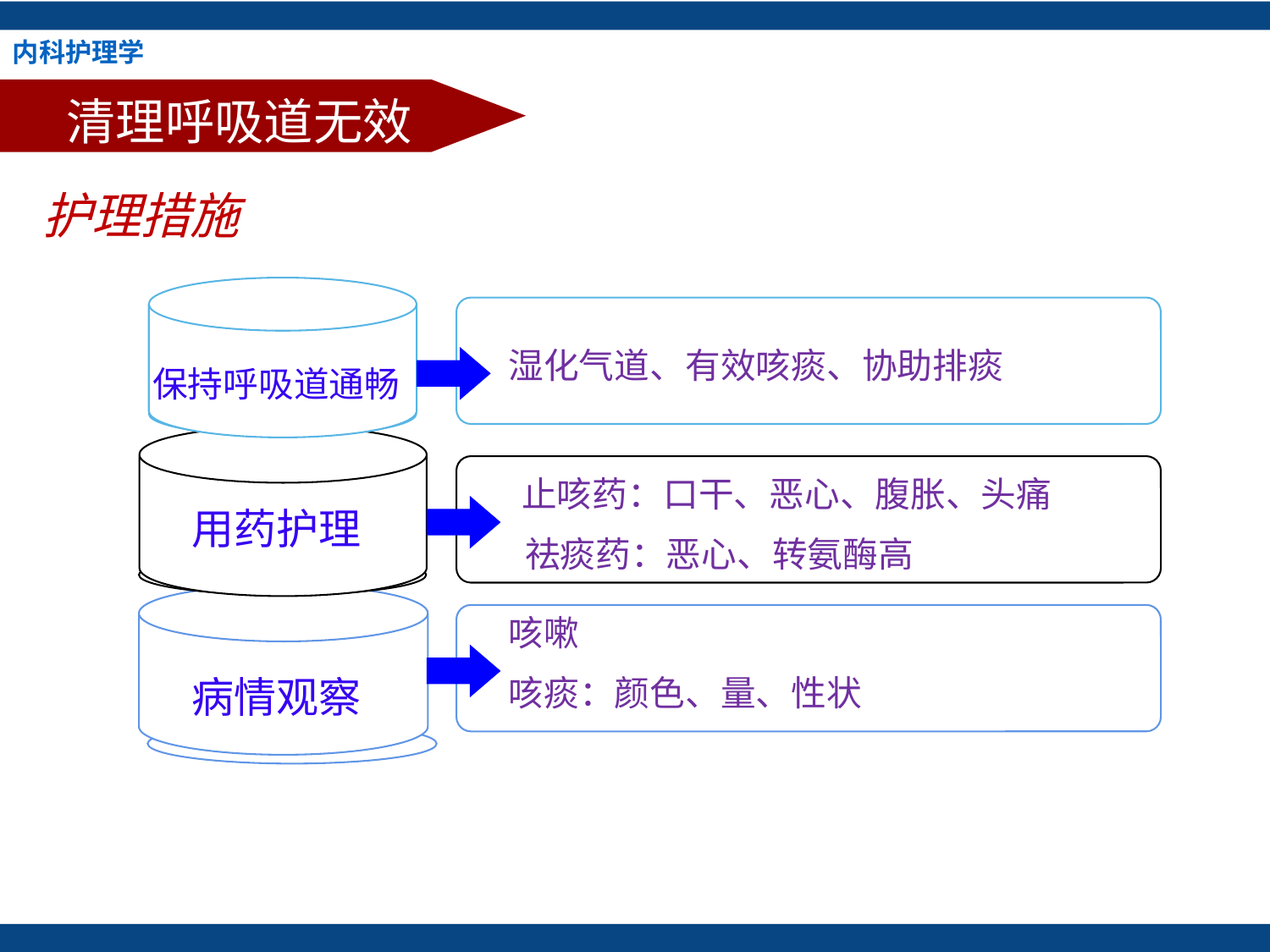

清理呼吸道无效

护理措施

湿化气道、有效咳痰、协助排痰
保持呼吸道通畅

 止咳药：口干、恶心、腹胀、头痛
 祛痰药：恶心、转氨酶高
用药护理

咳嗽
咳痰：颜色、量、性状

病情观察